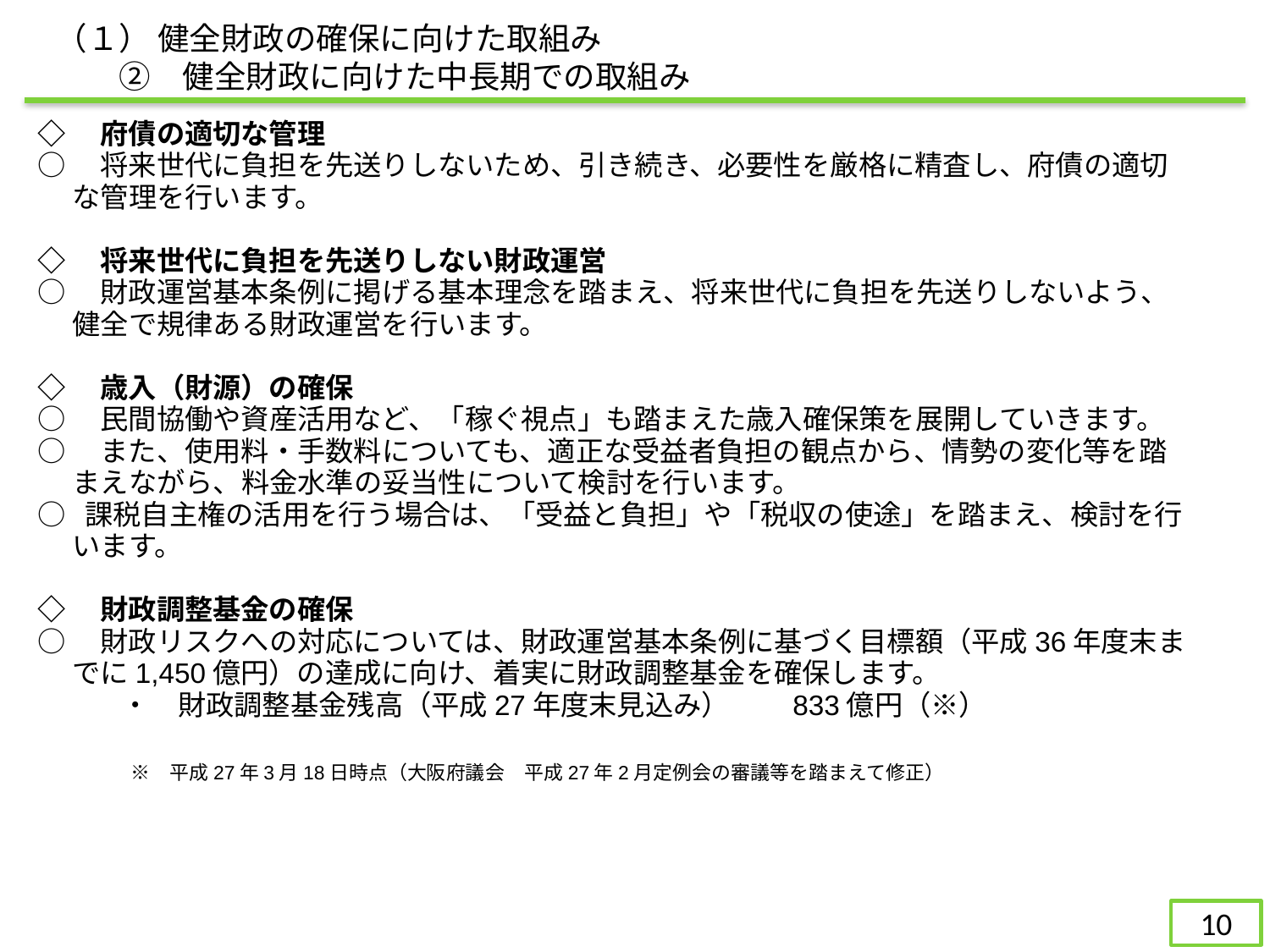

（１） 健全財政の確保に向けた取組み
　　②　健全財政に向けた中長期での取組み
◇　府債の適切な管理
○　将来世代に負担を先送りしないため、引き続き、必要性を厳格に精査し、府債の適切な管理を行います。

◇　将来世代に負担を先送りしない財政運営
○　財政運営基本条例に掲げる基本理念を踏まえ、将来世代に負担を先送りしないよう、健全で規律ある財政運営を行います。

◇　歳入（財源）の確保
○　民間協働や資産活用など、「稼ぐ視点」も踏まえた歳入確保策を展開していきます。
○　また、使用料・手数料についても、適正な受益者負担の観点から、情勢の変化等を踏まえながら、料金水準の妥当性について検討を行います。
○  課税自主権の活用を行う場合は、「受益と負担」や「税収の使途」を踏まえ、検討を行います。

◇　財政調整基金の確保
○　財政リスクへの対応については、財政運営基本条例に基づく目標額（平成36年度末までに1,450億円）の達成に向け、着実に財政調整基金を確保します。
　　　・　財政調整基金残高（平成27年度末見込み）　　833億円（※）
　　　※　平成27年3月18日時点（大阪府議会　平成27年2月定例会の審議等を踏まえて修正）
10